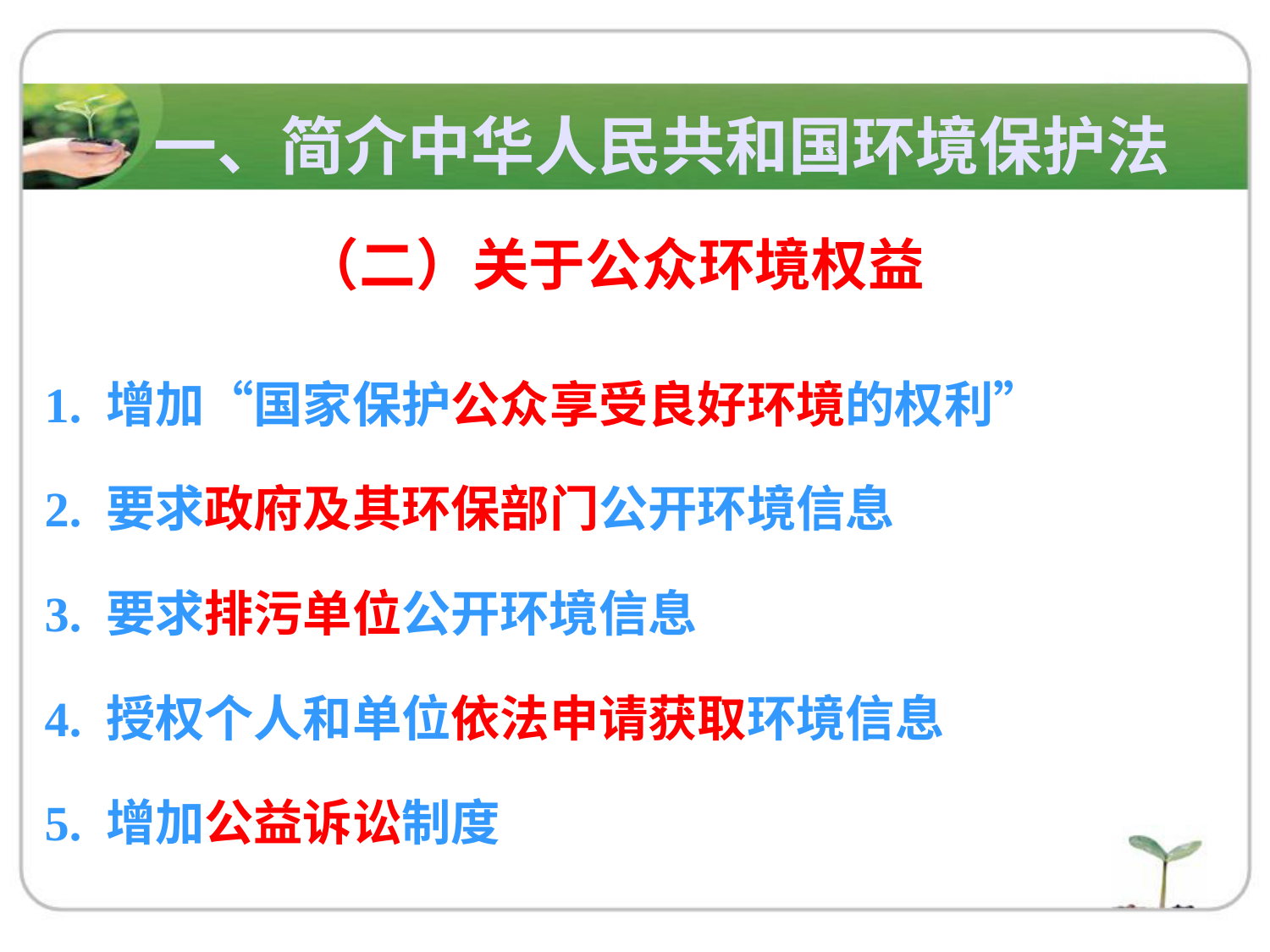

一、简介中华人民共和国环境保护法
（二）关于公众环境权益
1. 增加“国家保护公众享受良好环境的权利”
2. 要求政府及其环保部门公开环境信息
3. 要求排污单位公开环境信息
4. 授权个人和单位依法申请获取环境信息
5. 增加公益诉讼制度